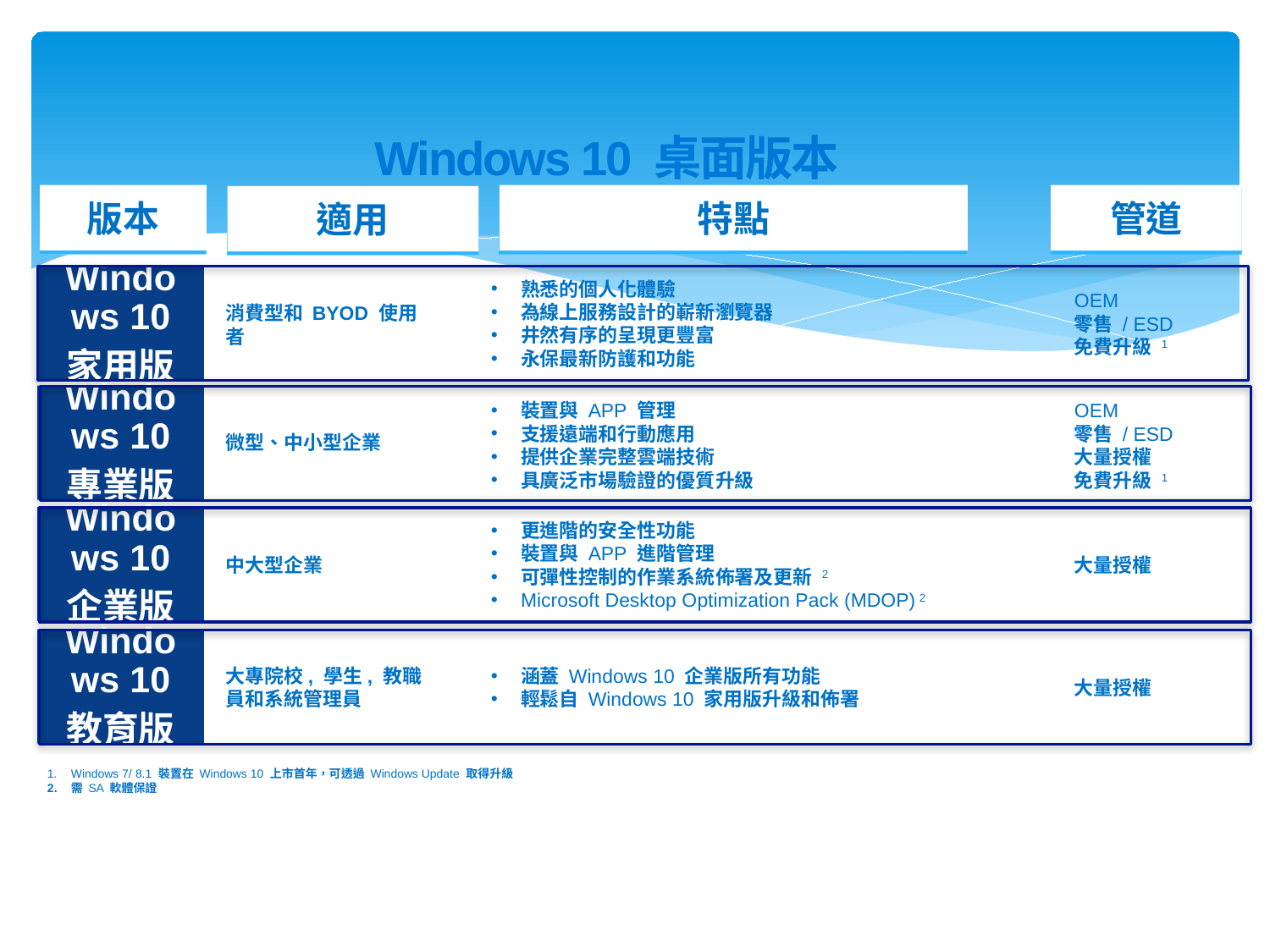

# Windows 10 桌面版本
版本
特點
管道
適用

Windows 10
家用版
熟悉的個人化體驗
為線上服務設計的嶄新瀏覽器
井然有序的呈現更豐富
永保最新防護和功能
OEM
零售 / ESD
免費升級 1
消費型和 BYOD 使用者
微型、中小型企業
Windows 10
專業版

裝置與 APP 管理
支援遠端和行動應用
提供企業完整雲端技術
具廣泛市場驗證的優質升級
OEM
零售 / ESD
大量授權
免費升級 1
Windows 10
企業版

中大型企業
更進階的安全性功能
裝置與 APP 進階管理
可彈性控制的作業系統佈署及更新 2
Microsoft Desktop Optimization Pack (MDOP) 2
大量授權
Windows 10
教育版

大專院校, 學生, 教職員和系統管理員
涵蓋 Windows 10 企業版所有功能
輕鬆自 Windows 10 家用版升級和佈署
大量授權
Windows 7/ 8.1 裝置在 Windows 10 上市首年，可透過 Windows Update 取得升級
需 SA 軟體保證